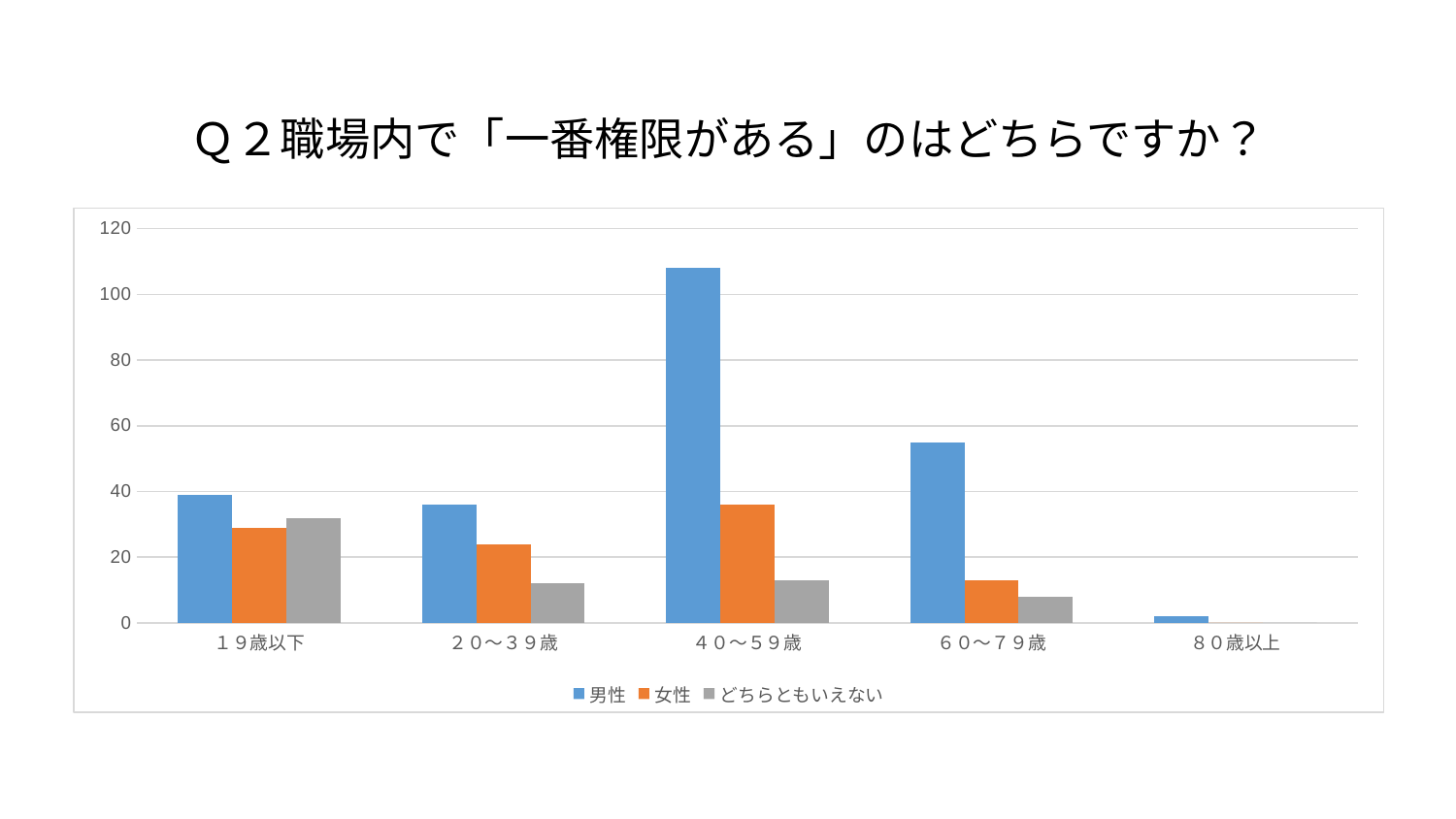

#
Ｑ２職場内で「一番権限がある」のはどちらですか？

### Chart

| Category | 男性 | 女性 | どちらともいえない |
|---|---|---|---|
| １９歳以下 | 39.0 | 29.0 | 32.0 |
| ２０～３９歳 | 36.0 | 24.0 | 12.0 |
| ４０～５９歳 | 108.0 | 36.0 | 13.0 |
| ６０～７９歳 | 55.0 | 13.0 | 8.0 |
| ８０歳以上 | 2.0 | 0.0 | 0.0 |